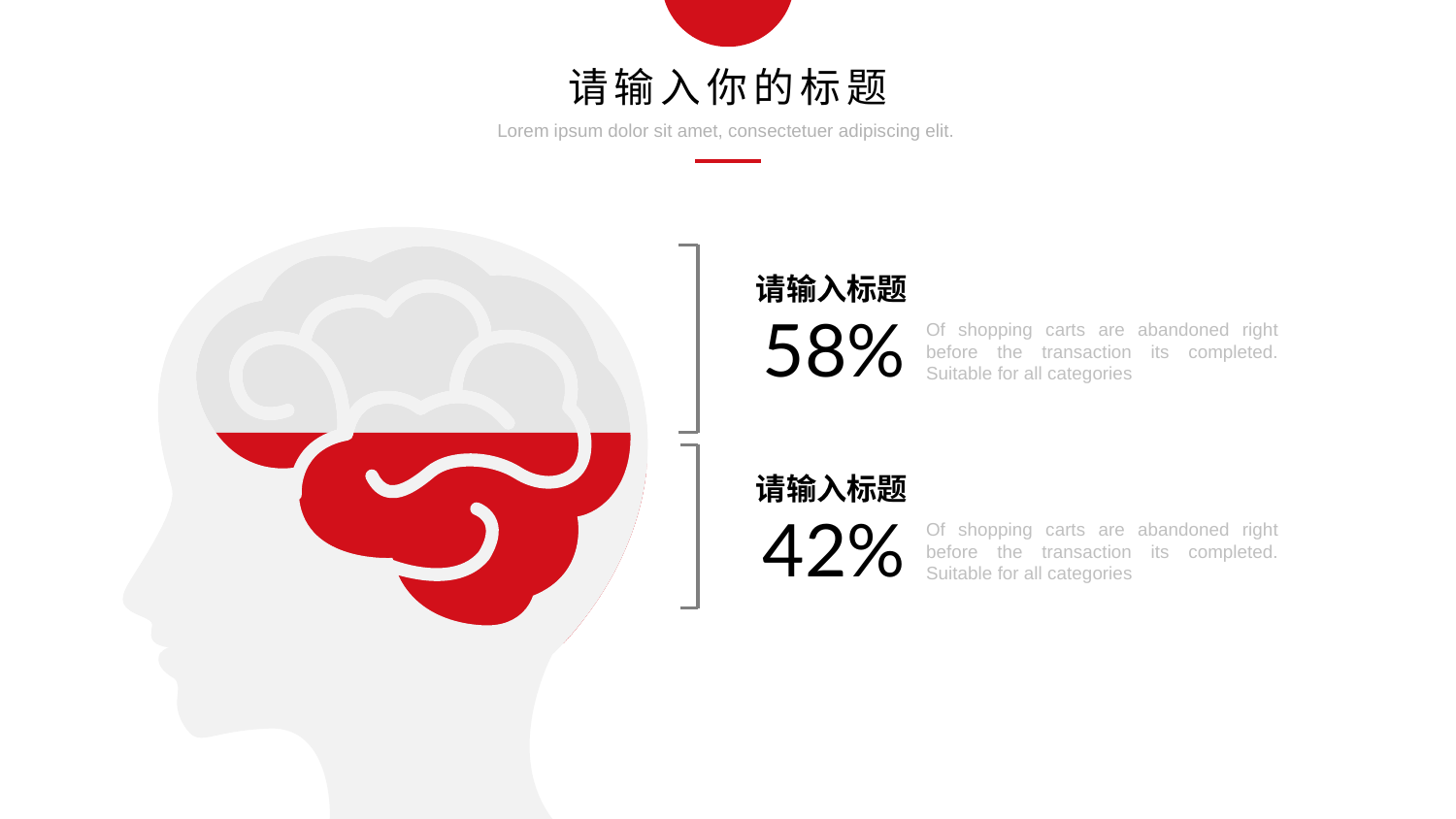

请输入你的标题
Lorem ipsum dolor sit amet, consectetuer adipiscing elit.

请输入标题
58%
Of shopping carts are abandoned right before the transaction its completed. Suitable for all categories

请输入标题
42%
Of shopping carts are abandoned right before the transaction its completed. Suitable for all categories